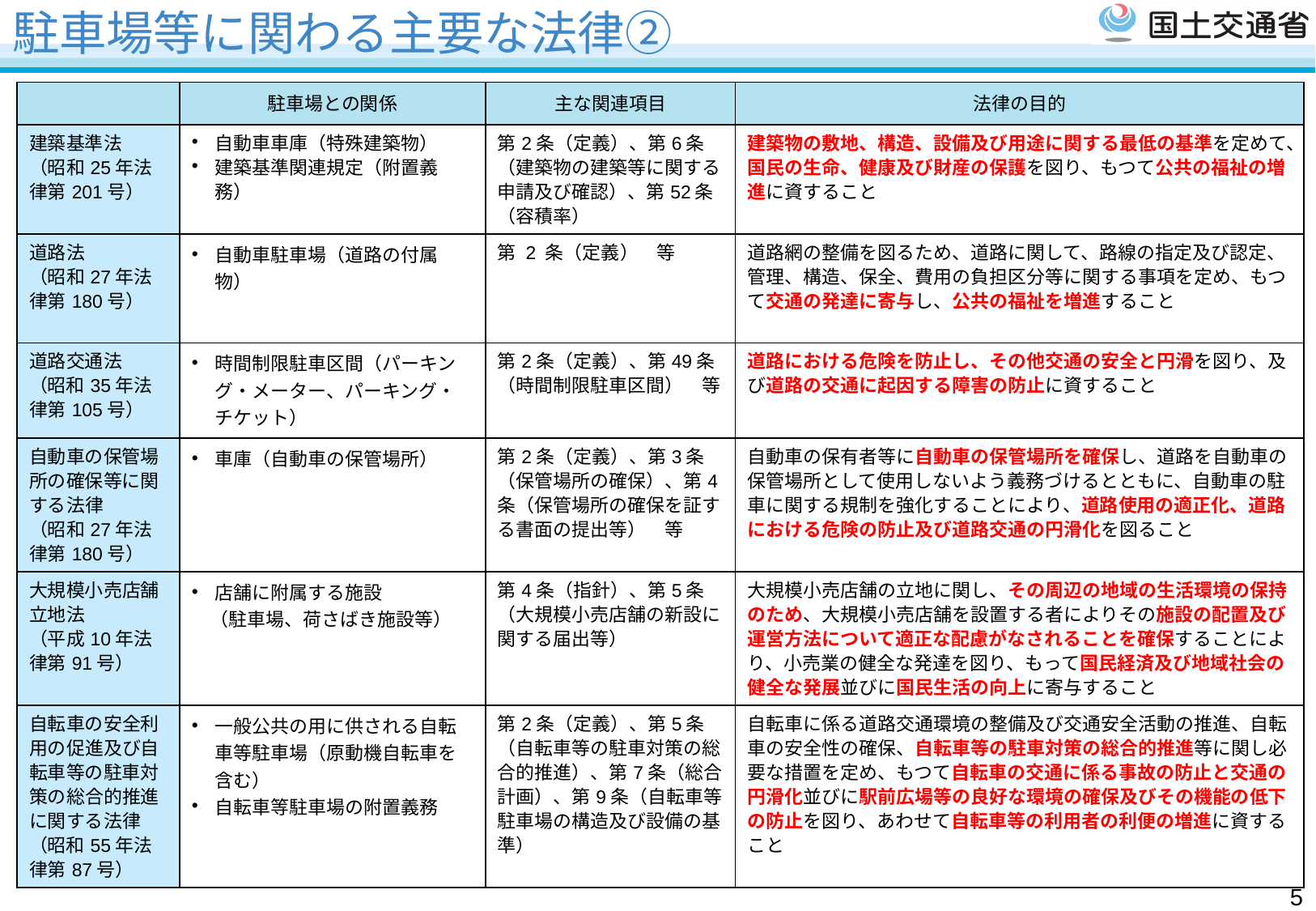

# 駐車場等に関わる主要な法律②
|  | 駐車場との関係 | 主な関連項目 | 法律の目的 |
| --- | --- | --- | --- |
| 建築基準法 （昭和25年法律第201号） | 自動車車庫（特殊建築物） 建築基準関連規定（附置義務） | 第2条（定義）、第6条（建築物の建築等に関する申請及び確認）、第52条（容積率） | 建築物の敷地、構造、設備及び用途に関する最低の基準を定めて、国民の生命、健康及び財産の保護を図り、もつて公共の福祉の増進に資すること |
| 道路法 （昭和27年法律第180号） | 自動車駐車場（道路の付属物） | 第 2 条（定義）　等 | 道路網の整備を図るため、道路に関して、路線の指定及び認定、管理、構造、保全、費用の負担区分等に関する事項を定め、もつて交通の発達に寄与し、公共の福祉を増進すること |
| 道路交通法 （昭和35年法律第105号） | 時間制限駐車区間（パーキング・メーター、パーキング・チケット） | 第2条（定義）、第49条（時間制限駐車区間）　等 | 道路における危険を防止し、その他交通の安全と円滑を図り、及び道路の交通に起因する障害の防止に資すること |
| 自動車の保管場所の確保等に関する法律 （昭和27年法律第180号） | 車庫（自動車の保管場所） | 第2条（定義）、第3条（保管場所の確保）、第4条（保管場所の確保を証する書面の提出等）　等 | 自動車の保有者等に自動車の保管場所を確保し、道路を自動車の保管場所として使用しないよう義務づけるとともに、自動車の駐車に関する規制を強化することにより、道路使用の適正化、道路における危険の防止及び道路交通の円滑化を図ること |
| 大規模小売店舗立地法 （平成10年法律第91号） | 店舗に附属する施設 　（駐車場、荷さばき施設等） | 第4条（指針）、第5条（大規模小売店舗の新設に関する届出等） | 大規模小売店舗の立地に関し、その周辺の地域の生活環境の保持のため、大規模小売店舗を設置する者によりその施設の配置及び運営方法について適正な配慮がなされることを確保することにより、小売業の健全な発達を図り、もって国民経済及び地域社会の健全な発展並びに国民生活の向上に寄与すること |
| 自転車の安全利用の促進及び自転車等の駐車対策の総合的推進に関する法律 （昭和55年法律第87号） | 一般公共の用に供される自転車等駐車場（原動機自転車を含む） 自転車等駐車場の附置義務 | 第2条（定義）、第5条（自転車等の駐車対策の総合的推進）、第7条（総合計画）、第9条（自転車等駐車場の構造及び設備の基準） | 自転車に係る道路交通環境の整備及び交通安全活動の推進、自転車の安全性の確保、自転車等の駐車対策の総合的推進等に関し必要な措置を定め、もつて自転車の交通に係る事故の防止と交通の円滑化並びに駅前広場等の良好な環境の確保及びその機能の低下の防止を図り、あわせて自転車等の利用者の利便の増進に資すること |
5